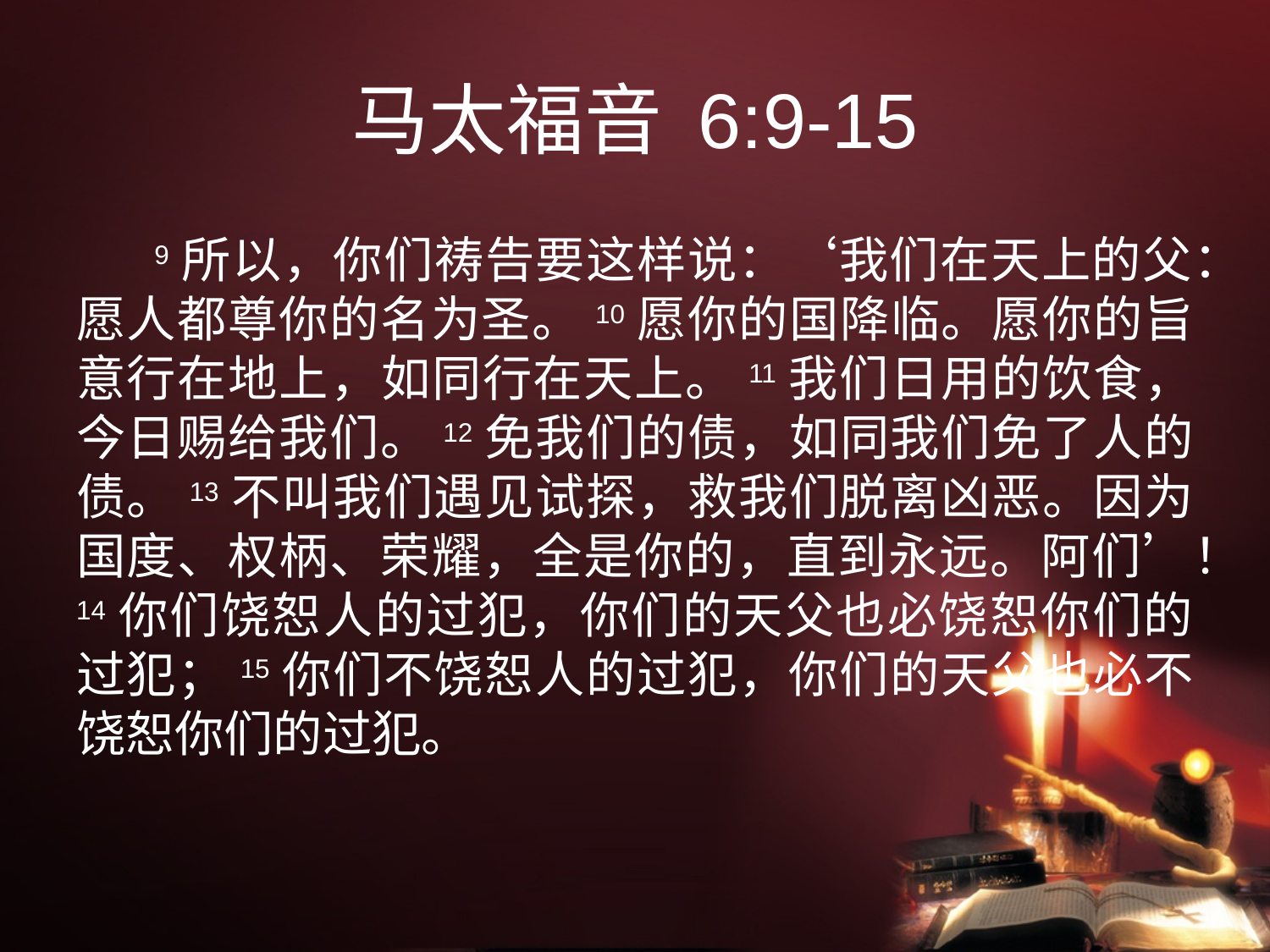

# 马太福音 6:9-15
         9所以，你们祷告要这样说：‘我们在天上的父：愿人都尊你的名为圣。10愿你的国降临。愿你的旨意行在地上，如同行在天上。11我们日用的饮食，今日赐给我们。12免我们的债，如同我们免了人的债。13不叫我们遇见试探，救我们脱离凶恶。因为国度、权柄、荣耀，全是你的，直到永远。阿们’！14你们饶恕人的过犯，你们的天父也必饶恕你们的过犯；15你们不饶恕人的过犯，你们的天父也必不饶恕你们的过犯。